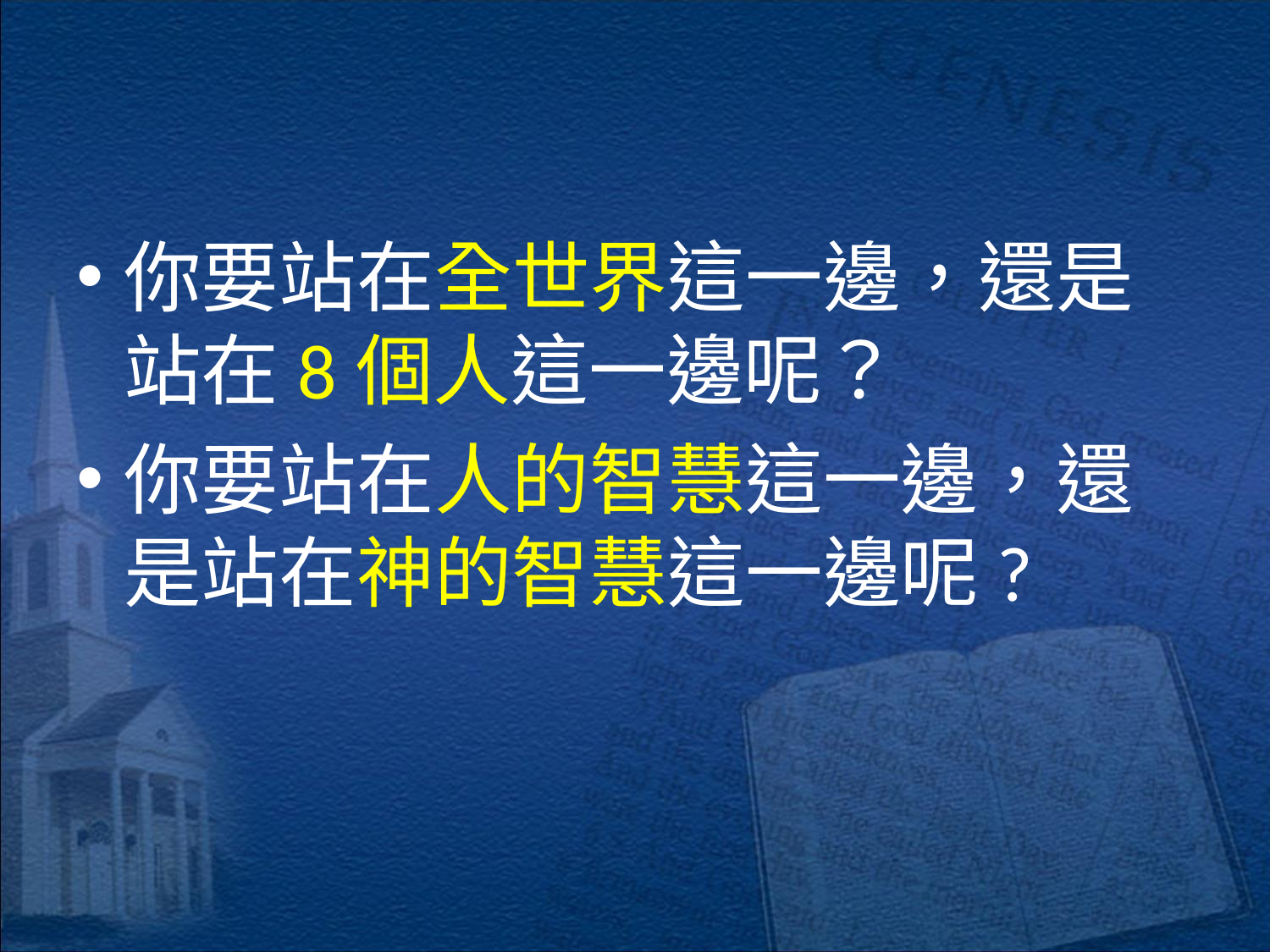

#
你要站在全世界這一邊，還是站在8個人這一邊呢？
你要站在人的智慧這一邊，還是站在神的智慧這一邊呢?